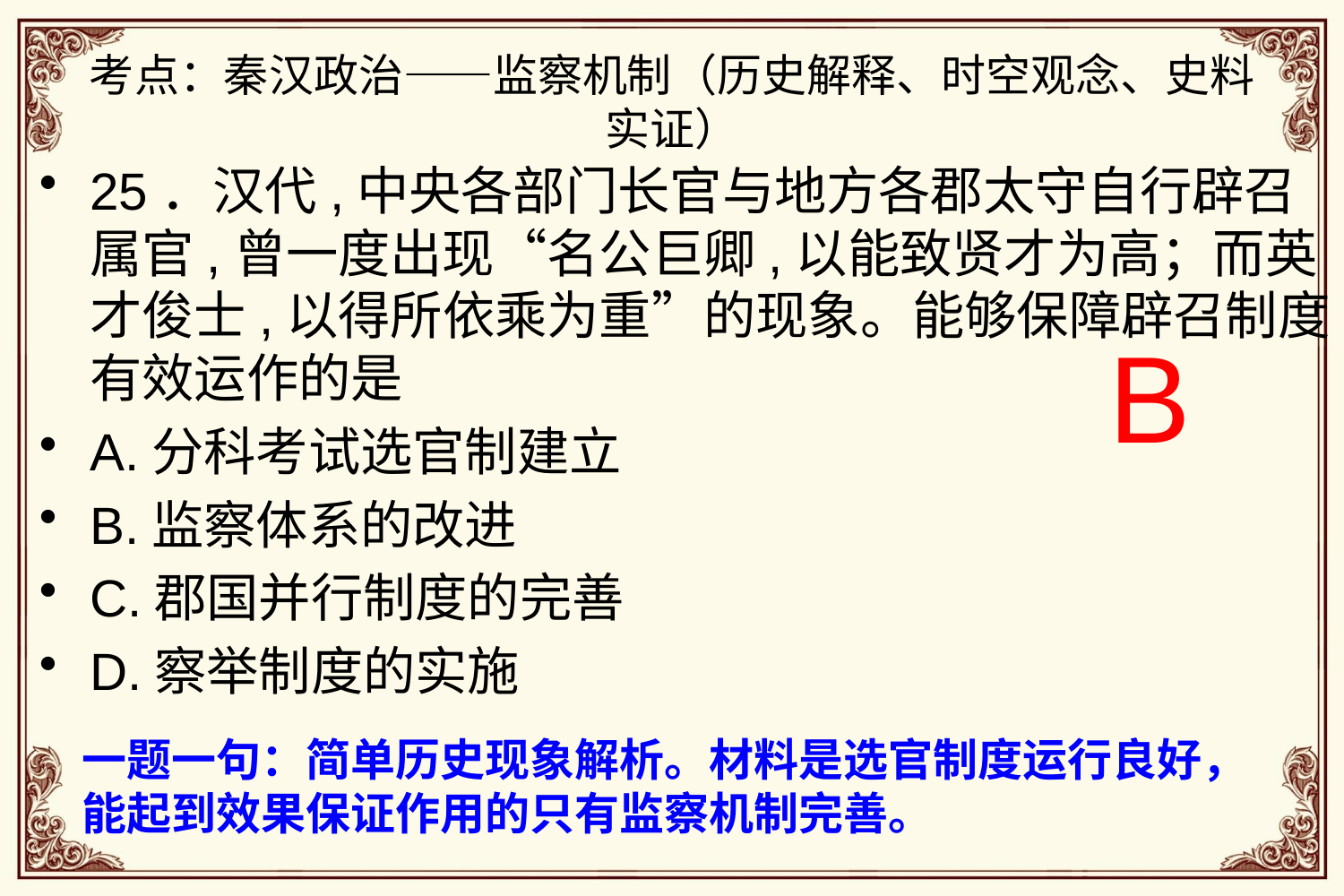

# 考点：秦汉政治——监察机制（历史解释、时空观念、史料实证）
25．汉代,中央各部门长官与地方各郡太守自行辟召属官,曾一度出现“名公巨卿,以能致贤才为高；而英才俊士,以得所依乘为重”的现象。能够保障辟召制度有效运作的是
A.分科考试选官制建立
B.监察体系的改进
C.郡国并行制度的完善
D.察举制度的实施

B
一题一句：简单历史现象解析。材料是选官制度运行良好，能起到效果保证作用的只有监察机制完善。